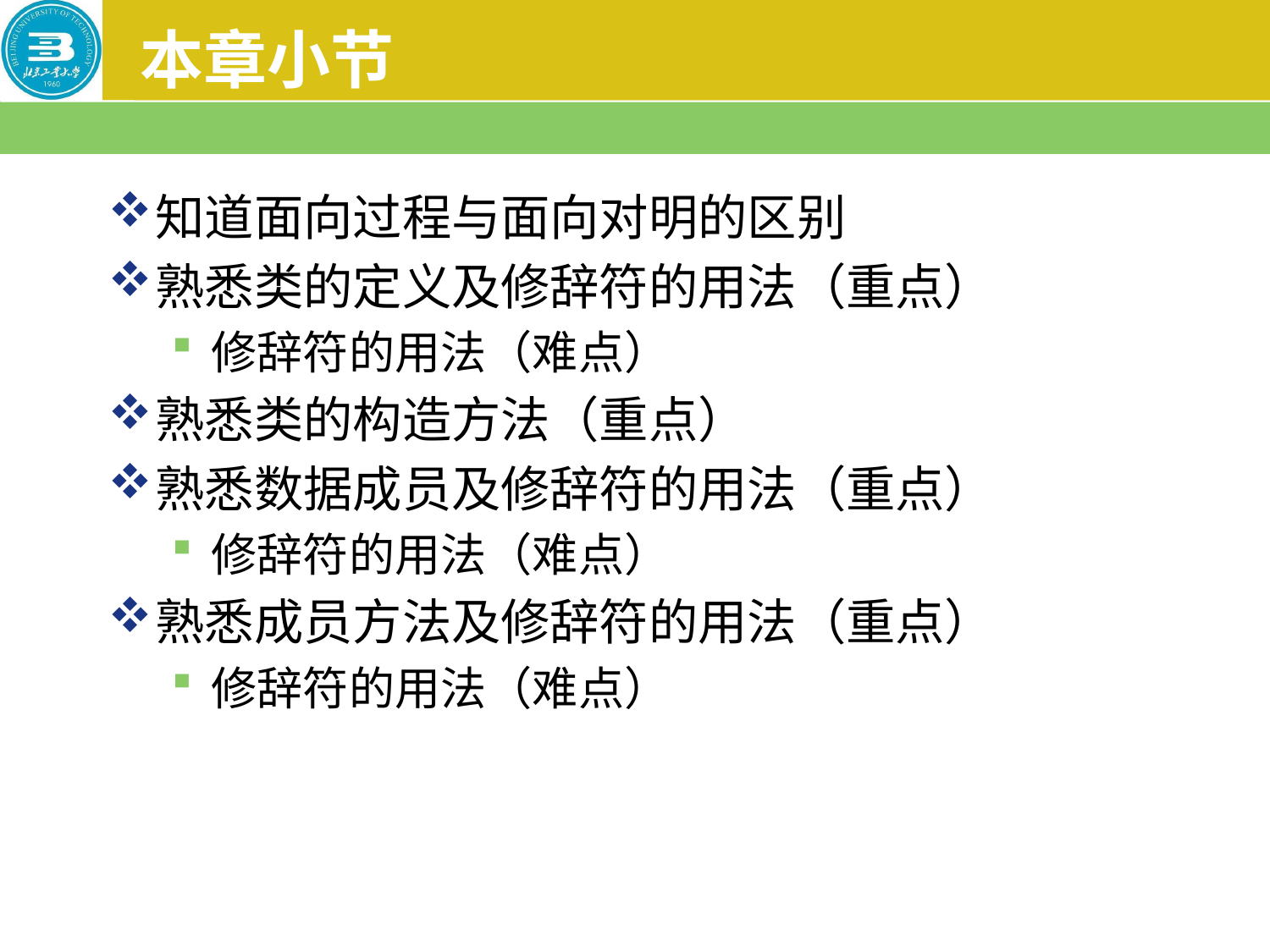

# 本章小节
知道面向过程与面向对明的区别
熟悉类的定义及修辞符的用法（重点）
修辞符的用法（难点）
熟悉类的构造方法（重点）
熟悉数据成员及修辞符的用法（重点）
修辞符的用法（难点）
熟悉成员方法及修辞符的用法（重点）
修辞符的用法（难点）